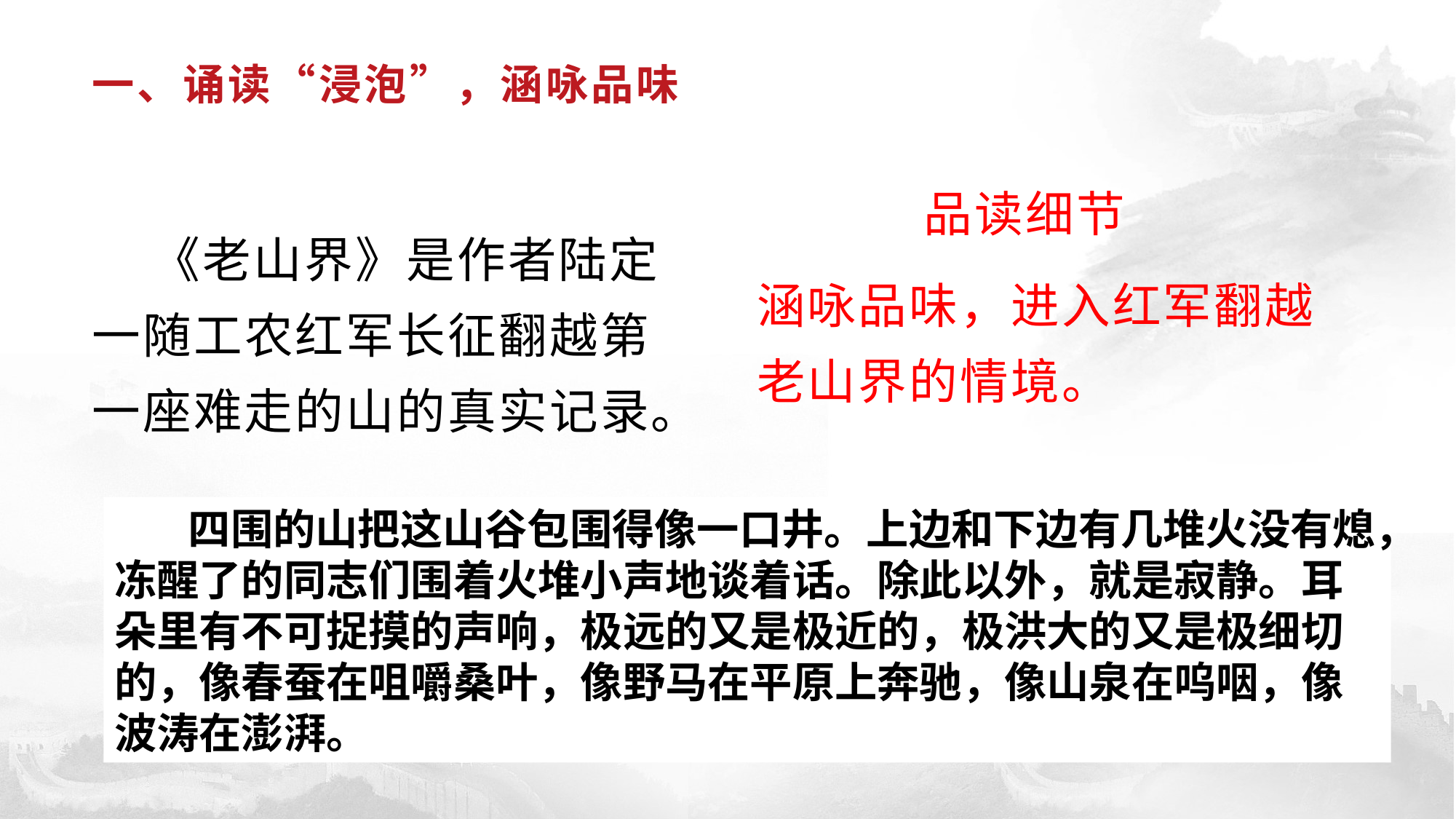

# 一、诵读“浸泡”，涵咏品味

           品读细节
涵咏品味，进入红军翻越老山界的情境。
    《老山界》是作者陆定一随工农红军长征翻越第一座难走的山的真实记录。
        四围的山把这山谷包围得像一口井。上边和下边有几堆火没有熄，冻醒了的同志们围着火堆小声地谈着话。除此以外，就是寂静。耳朵里有不可捉摸的声响，极远的又是极近的，极洪大的又是极细切的，像春蚕在咀嚼桑叶，像野马在平原上奔驰，像山泉在呜咽，像波涛在澎湃。